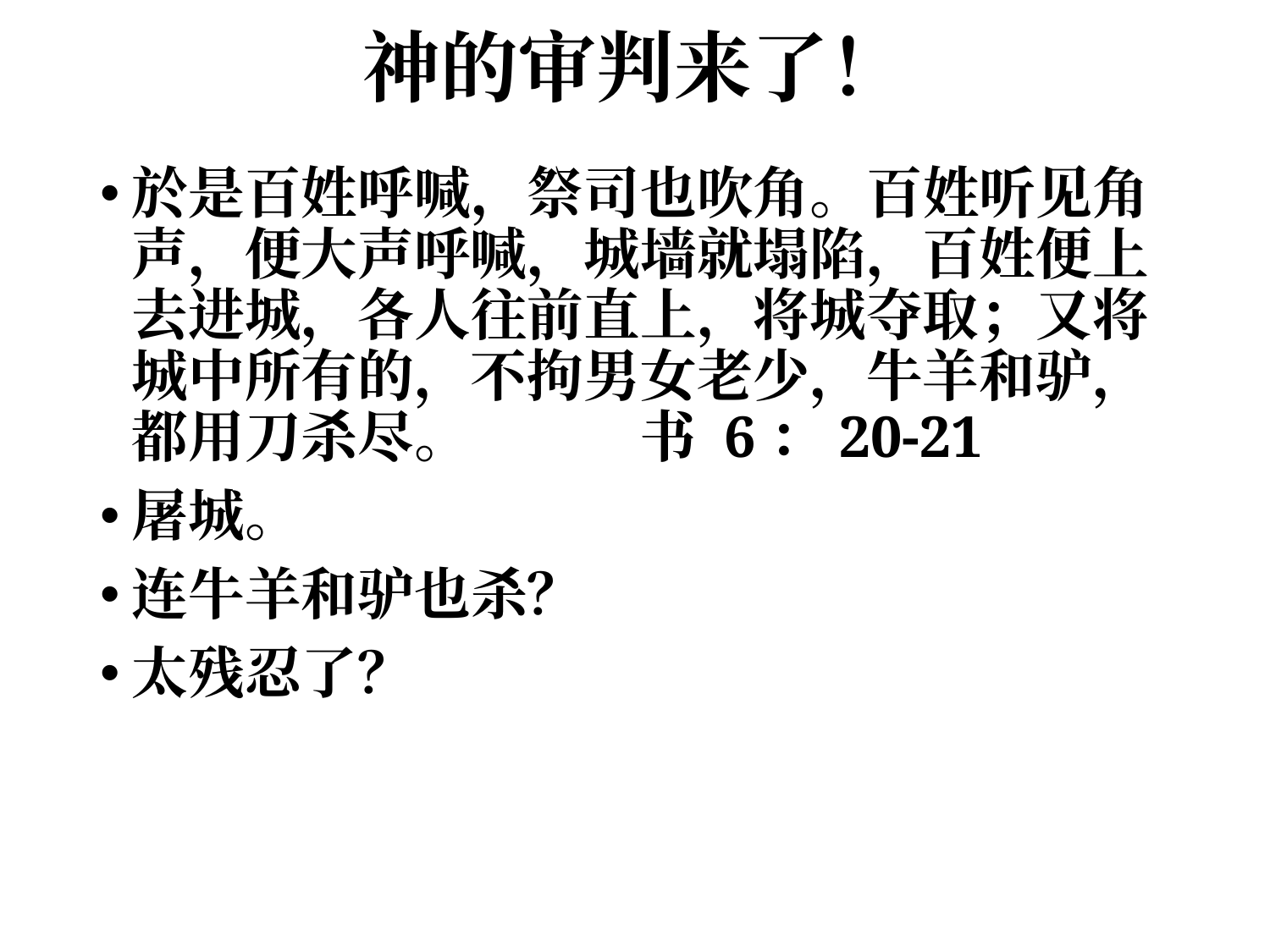

# 神的审判来了！
於是百姓呼喊，祭司也吹角。百姓听见角声，便大声呼喊，城墙就塌陷，百姓便上去进城，各人往前直上，将城夺取；又将城中所有的，不拘男女老少，牛羊和驴，都用刀杀尽。 		书 6：20-21
屠城。
连牛羊和驴也杀？
太残忍了？